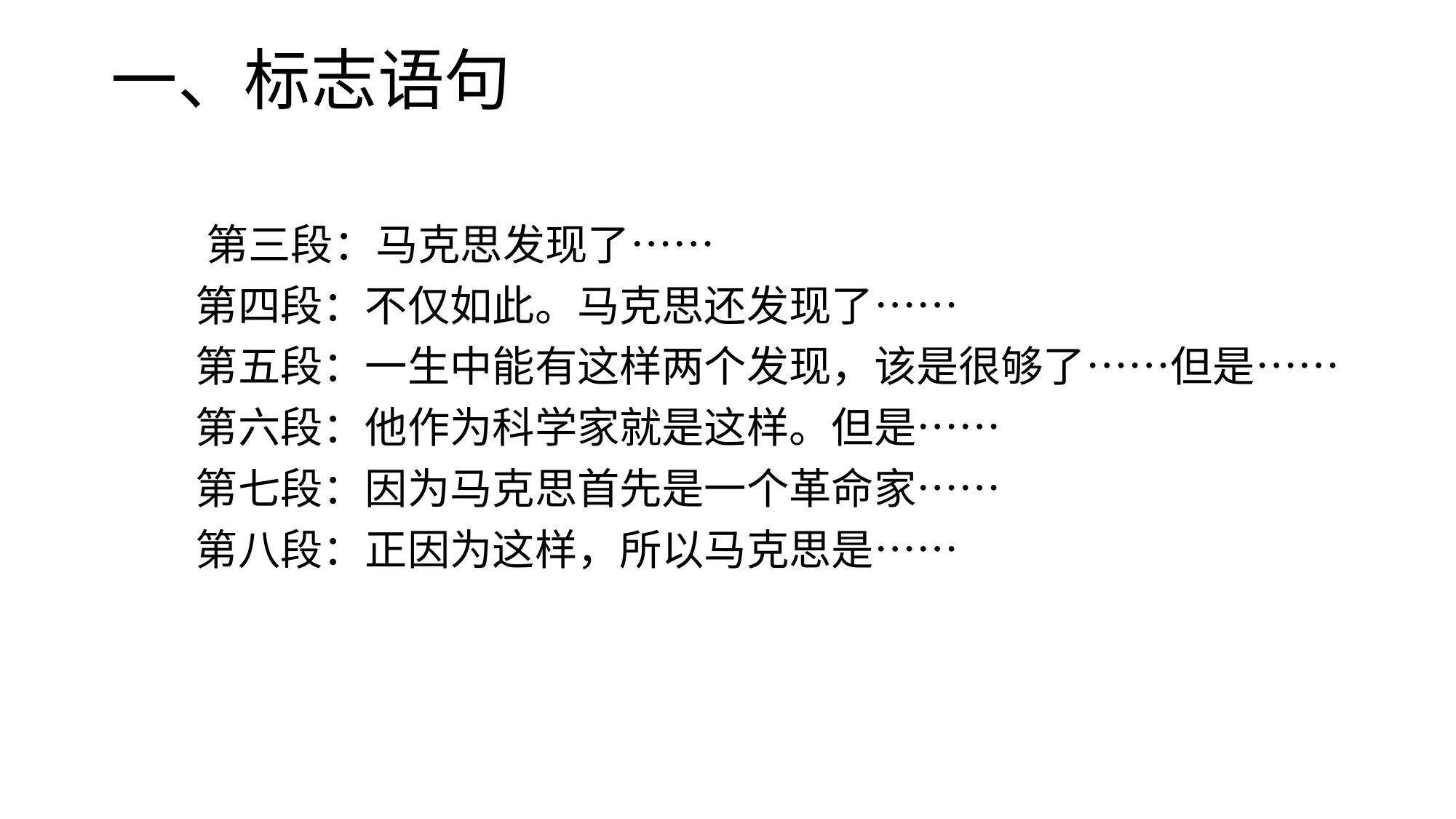

# 一、标志语句
         第三段：马克思发现了……
　　第四段：不仅如此。马克思还发现了……
　　第五段：一生中能有这样两个发现，该是很够了……但是……
　　第六段：他作为科学家就是这样。但是……
　　第七段：因为马克思首先是一个革命家……
　　第八段：正因为这样，所以马克思是……